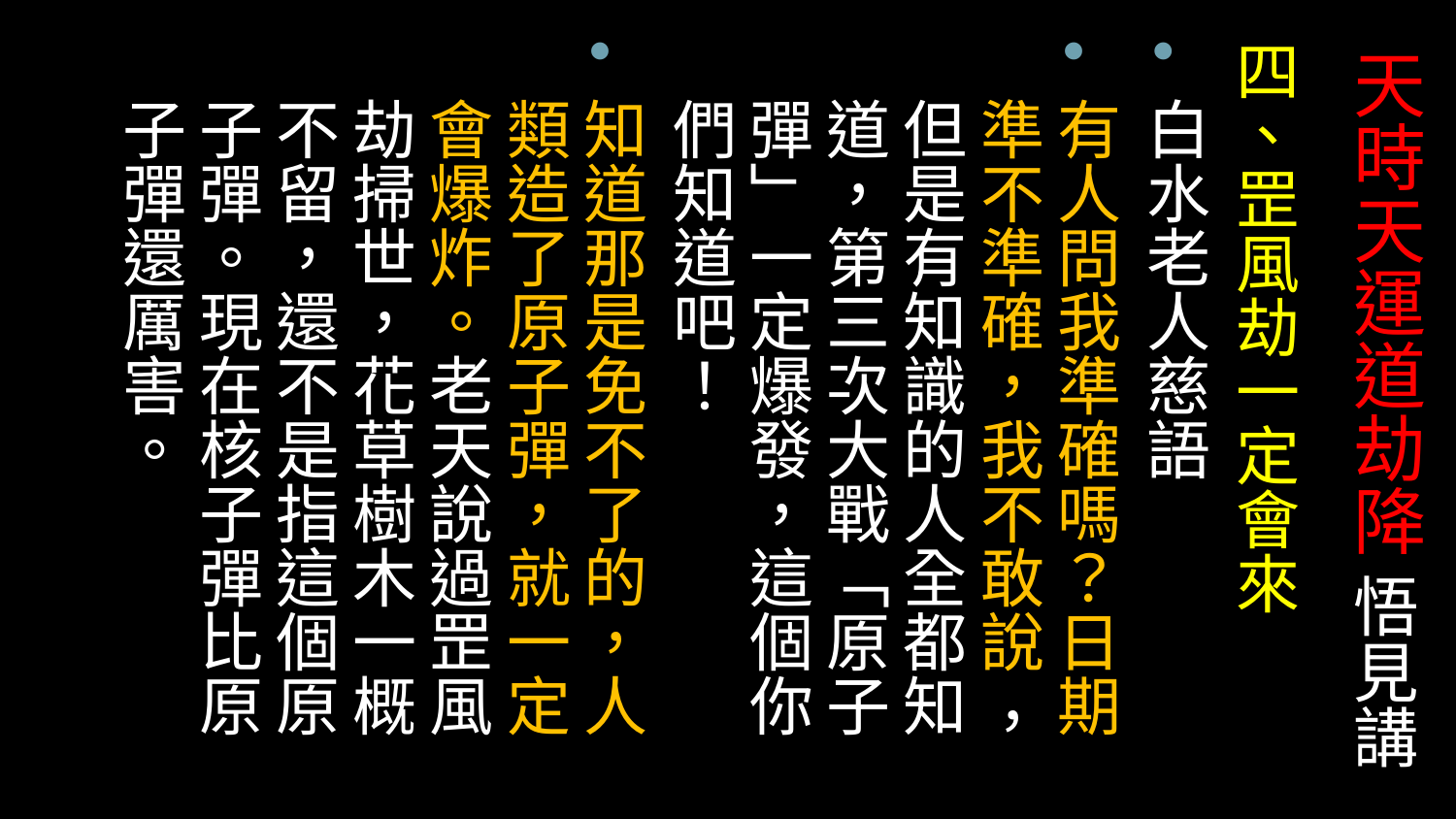

四、罡風劫一定會來
白水老人慈語
有人問我準確嗎？日期準不準確，我不敢說 ，但是有知識的人全都知道，第三次大戰「原子彈」一定爆發，這個你們知道吧！
知道那是免不了的，人類造了原子彈，就一定會爆炸。老天說過罡風劫掃世，花草樹木一概不留，還不是指這個原子彈。現在核子彈比原子彈還厲害。

# 天時天運道劫降 悟見講